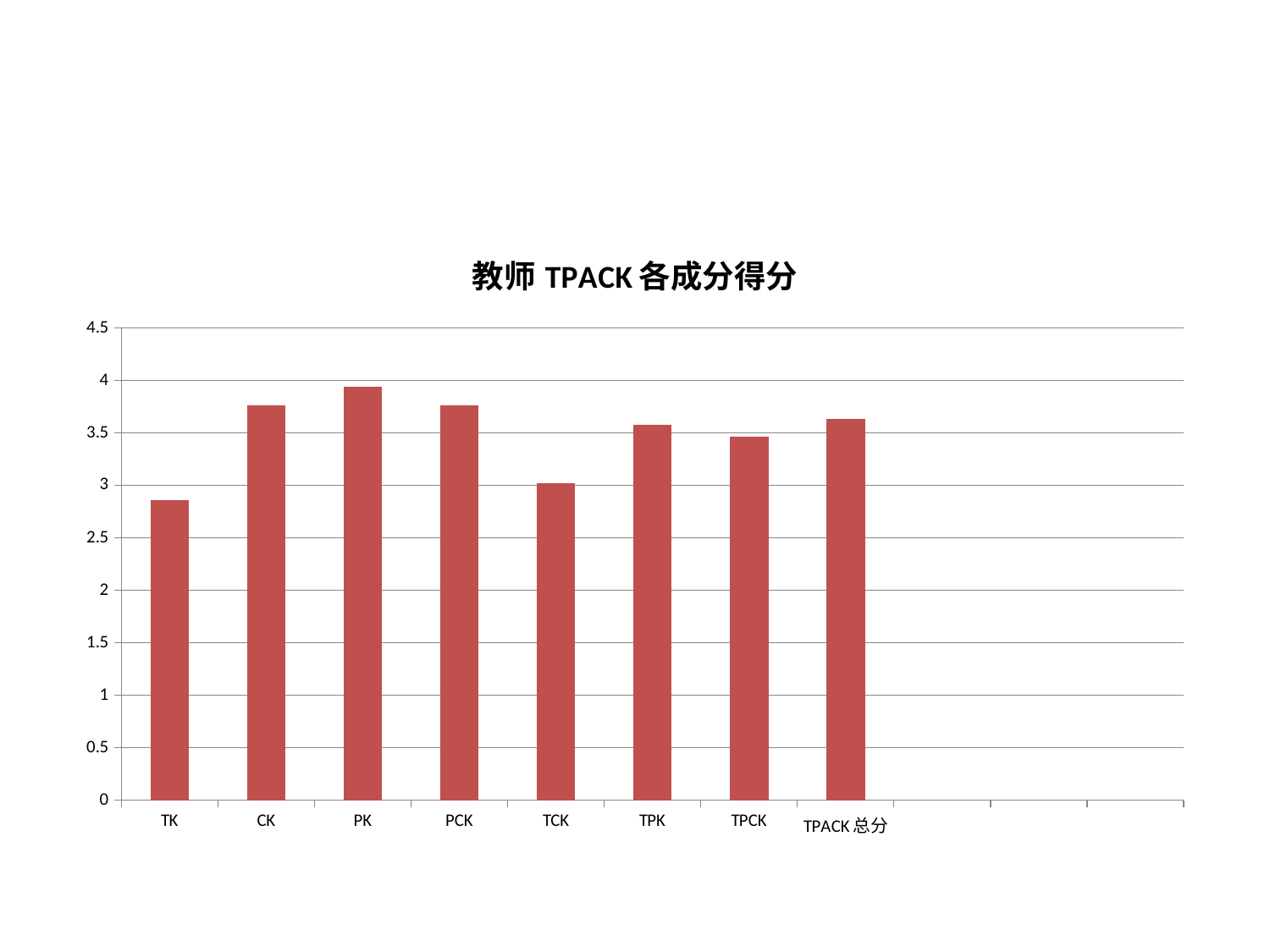

#

### Chart:

| Category | 教师TPACK各成分得分 |
|---|---|
| TK | 2.857 |
| CK | 3.759 |
| PK | 3.937 |
| PCK | 3.761 |
| TCK | 3.02 |
| TPK | 3.573 |
| TPCK | 3.46 |
| TPACK总分 | 3.63 |